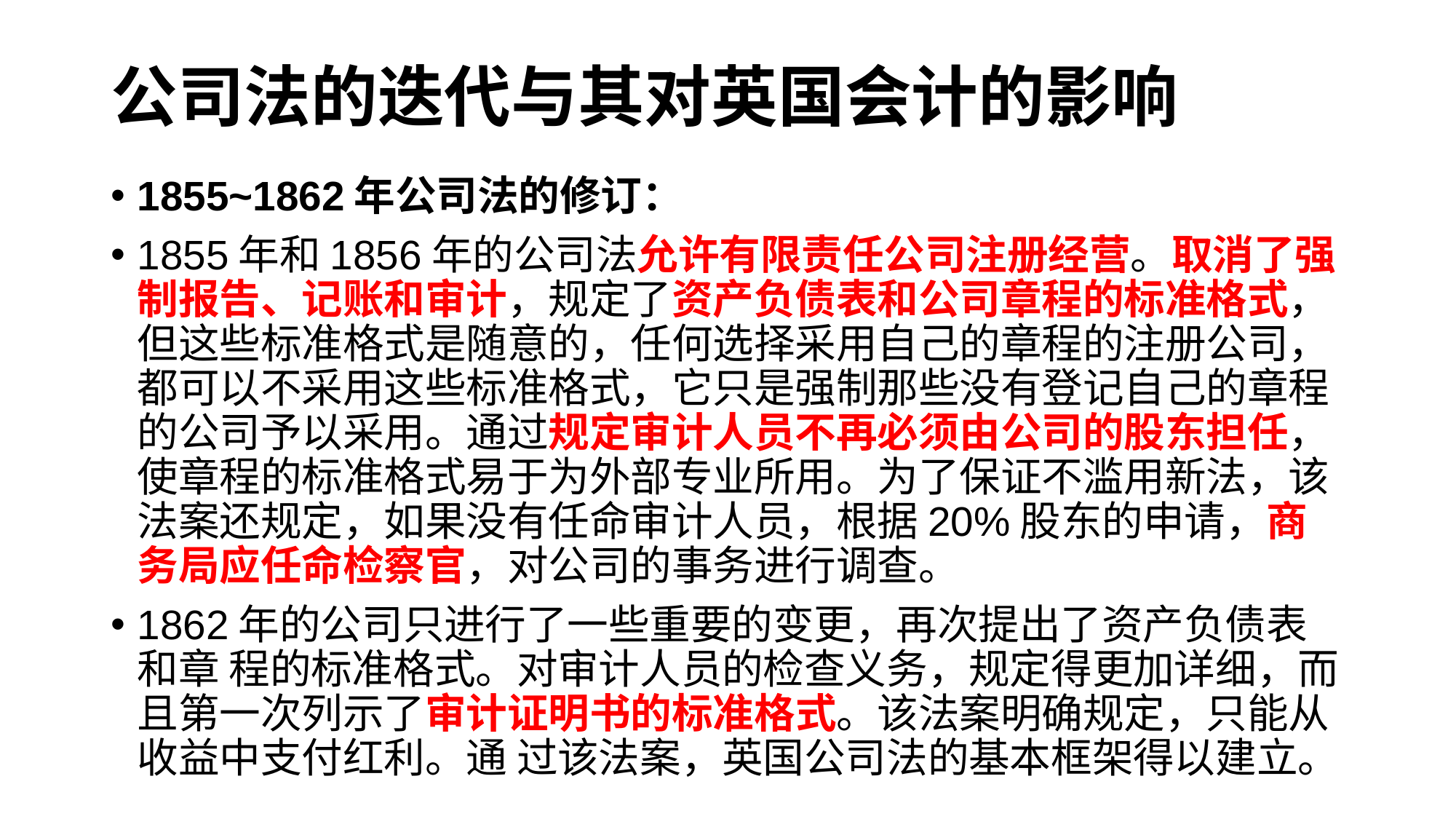

# 公司法的迭代与其对英国会计的影响
1855~1862年公司法的修订：
1855年和1856年的公司法允许有限责任公司注册经营。取消了强制报告、记账和审计，规定了资产负债表和公司章程的标准格式，但这些标准格式是随意的，任何选择采用自己的章程的注册公司，都可以不采用这些标准格式，它只是强制那些没有登记自己的章程的公司予以采用。通过规定审计人员不再必须由公司的股东担任，使章程的标准格式易于为外部专业所用。为了保证不滥用新法，该法案还规定，如果没有任命审计人员，根据20%股东的申请，商务局应任命检察官，对公司的事务进行调查。
1862年的公司只进行了一些重要的变更，再次提出了资产负债表和章 程的标准格式。对审计人员的检查义务，规定得更加详细，而且第一次列示了审计证明书的标准格式。该法案明确规定，只能从收益中支付红利。通 过该法案，英国公司法的基本框架得以建立。